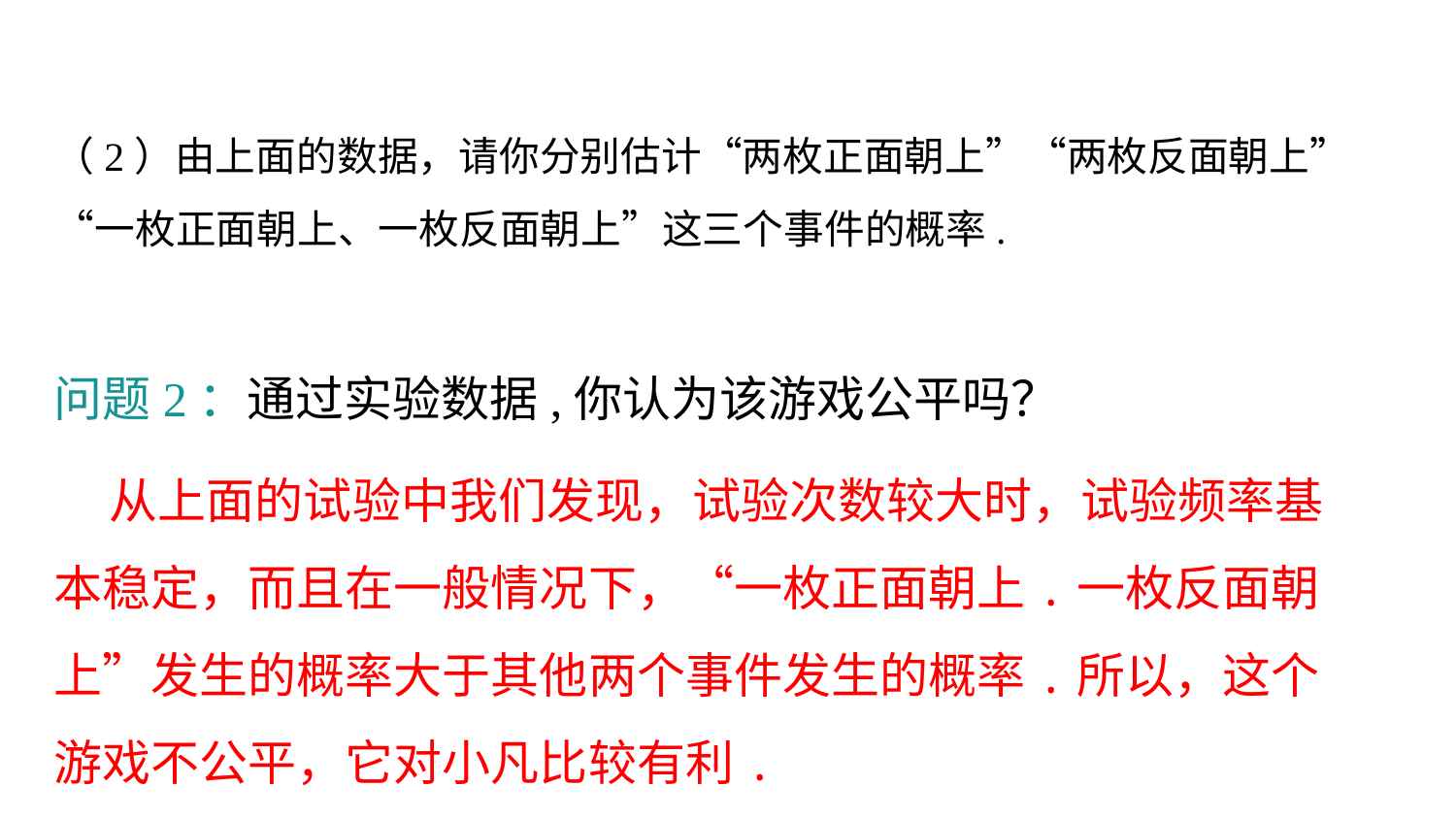

（2）由上面的数据，请你分别估计“两枚正面朝上”“两枚反面朝上”“一枚正面朝上、一枚反面朝上”这三个事件的概率.
问题2：通过实验数据,你认为该游戏公平吗？
    从上面的试验中我们发现，试验次数较大时，试验频率基本稳定，而且在一般情况下，“一枚正面朝上.一枚反面朝上”发生的概率大于其他两个事件发生的概率.所以，这个游戏不公平，它对小凡比较有利.